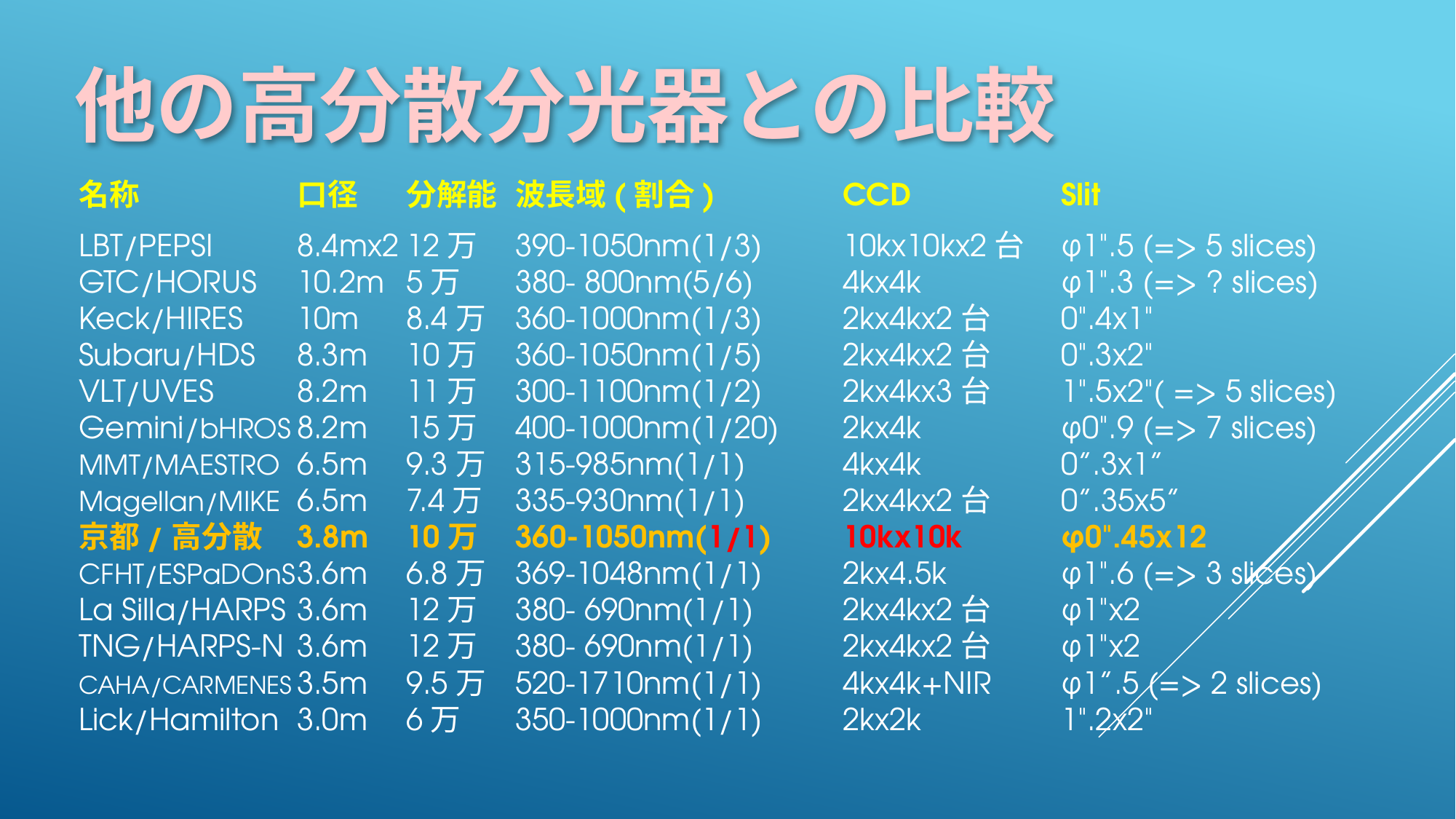

他の高分散分光器との比較
名称		口径	分解能	波長域(割合)		CCD		Slit

LBT/PEPSI	8.4mx2	12万	390-1050nm(1/3)	10kx10kx2台	φ1".5 (=> 5 slices)
GTC/HORUS	10.2m	5万	380- 800nm(5/6)	4kx4k		φ1".3 (=> ? slices)
Keck/HIRES	10m	8.4万	360-1000nm(1/3)	2kx4kx2台	0".4x1"
Subaru/HDS	8.3m	10万	360-1050nm(1/5)	2kx4kx2台	0".3x2"
VLT/UVES	8.2m	11万	300-1100nm(1/2)	2kx4kx3台	1".5x2"( => 5 slices)
Gemini/bHROS	8.2m	15万	400-1000nm(1/20)	2kx4k		φ0".9 (=> 7 slices)
MMT/MAESTRO	6.5m	9.3万	315-985nm(1/1)	4kx4k		0”.3x1”
Magellan/MIKE	6.5m	7.4万	335-930nm(1/1)	2kx4kx2台	0”.35x5”
京都/高分散	3.8m	10万	360-1050nm(1/1)	10kx10k	φ0".45x12
CFHT/ESPaDOnS	3.6m	6.8万	369-1048nm(1/1)	2kx4.5k		φ1".6 (=> 3 slices)
La Silla/HARPS	3.6m	12万	380- 690nm(1/1)	2kx4kx2台	φ1"x2
TNG/HARPS-N	3.6m	12万	380- 690nm(1/1)	2kx4kx2台	φ1"x2
CAHA/CARMENES	3.5m	9.5万	520-1710nm(1/1)	4kx4k+NIR	φ1”.5 (=> 2 slices)
Lick/Hamilton	3.0m	6万	350-1000nm(1/1)	2kx2k		1".2x2"